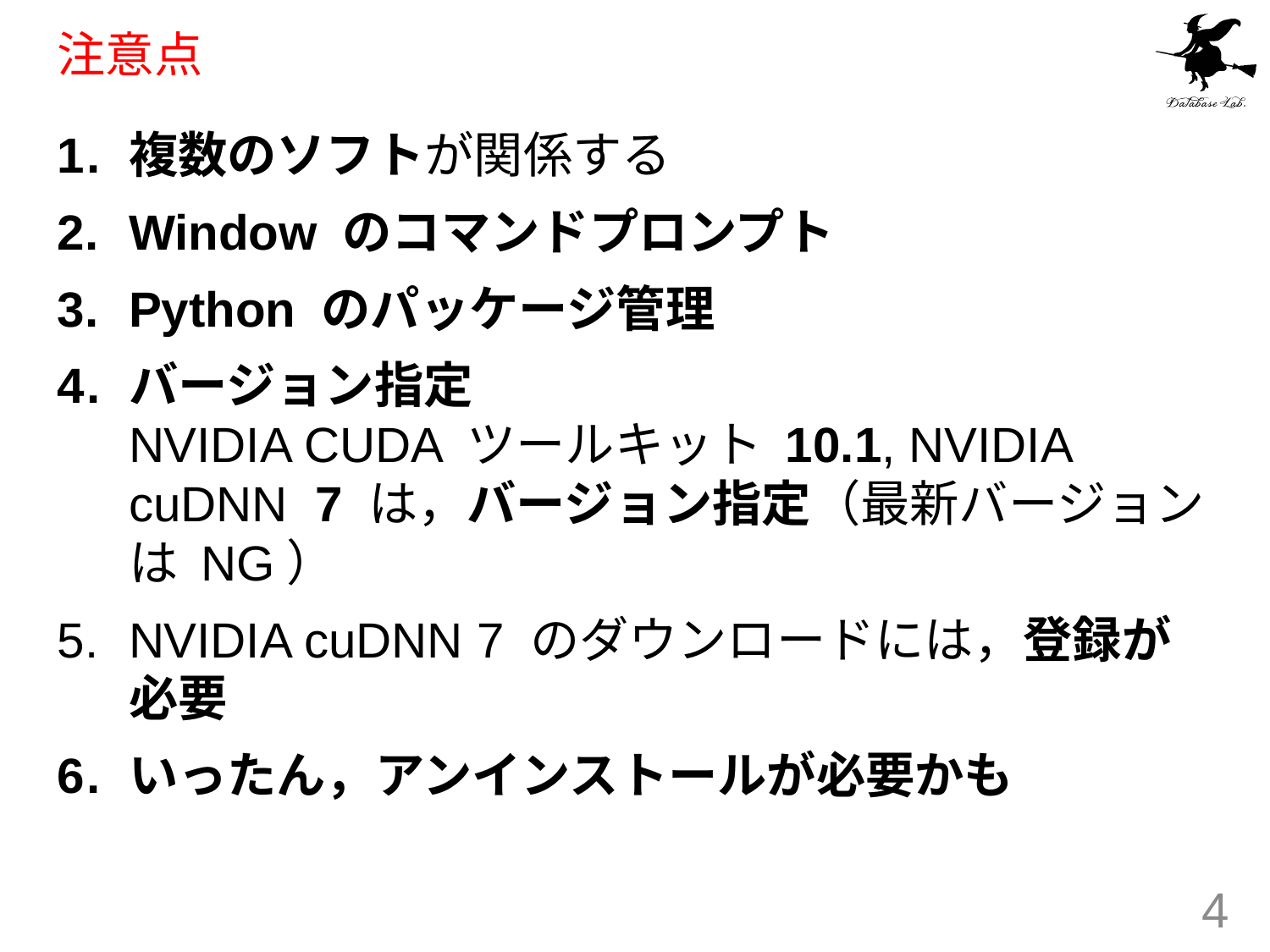

# 注意点
複数のソフトが関係する
Window のコマンドプロンプト
Python のパッケージ管理
バージョン指定
NVIDIA CUDA ツールキット 10.1, NVIDIA cuDNN  7 は，バージョン指定（最新バージョンは NG）
NVIDIA cuDNN 7 のダウンロードには，登録が必要
いったん，アンインストールが必要かも
4